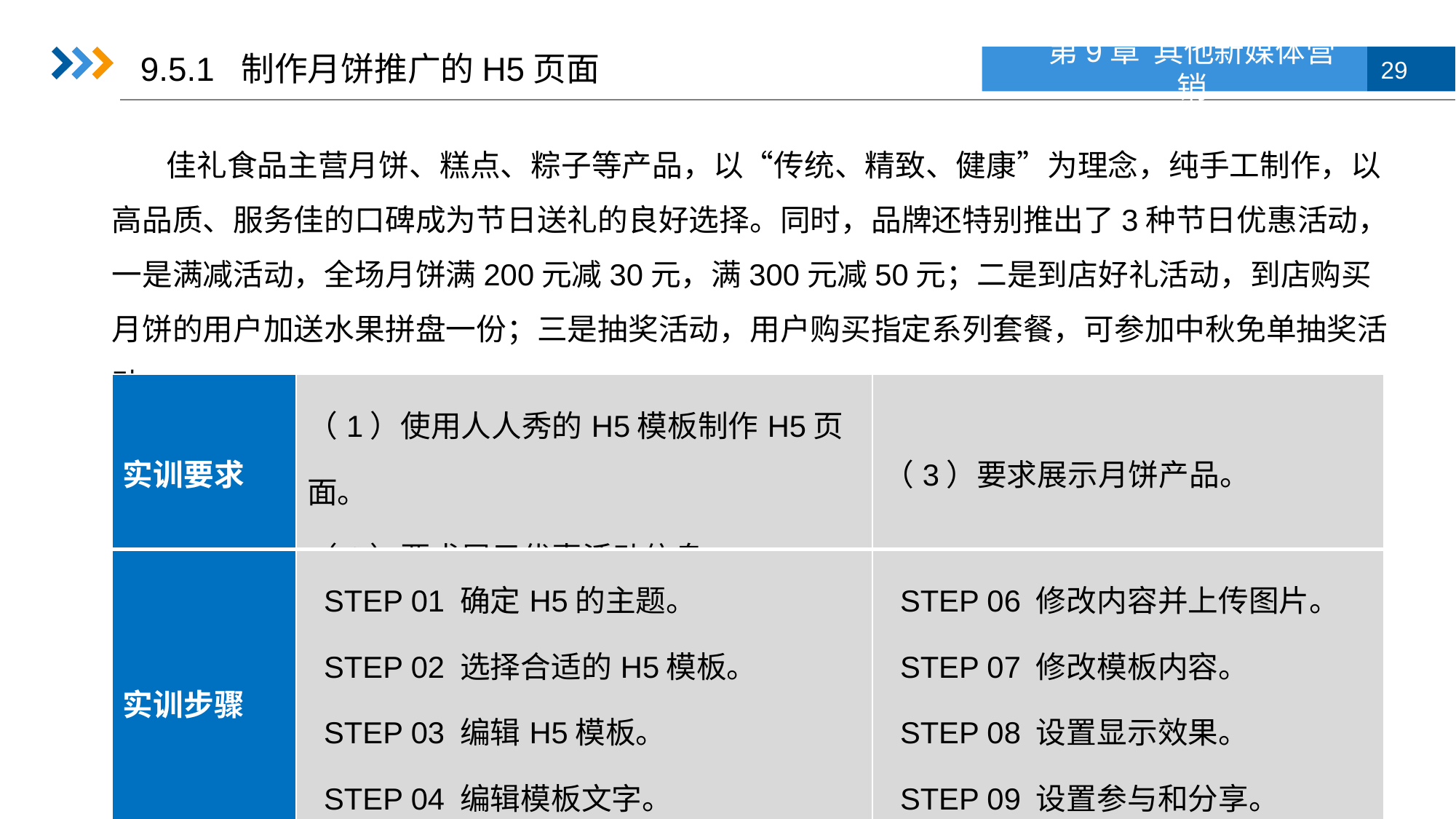

9.5.1  制作月饼推广的H5页面
佳礼食品主营月饼、糕点、粽子等产品，以“传统、精致、健康”为理念，纯手工制作，以高品质、服务佳的口碑成为节日送礼的良好选择。同时，品牌还特别推出了3种节日优惠活动，一是满减活动，全场月饼满200元减30元，满300元减50元；二是到店好礼活动，到店购买月饼的用户加送水果拼盘一份；三是抽奖活动，用户购买指定系列套餐，可参加中秋免单抽奖活动。
| 实训要求 | （1）使用人人秀的H5模板制作H5页面。 （2）要求展示优惠活动信息。 | （3）要求展示月饼产品。 |
| --- | --- | --- |
| 实训步骤 | STEP 01 确定H5的主题。 STEP 02 选择合适的H5模板。 STEP 03 编辑H5模板。 STEP 04 编辑模板文字。 STEP 05 编辑品牌介绍和活动详情。 | STEP 06 修改内容并上传图片。 STEP 07 修改模板内容。 STEP 08 设置显示效果。 STEP 09 设置参与和分享。 STEP 10 保存并分享H5。 |